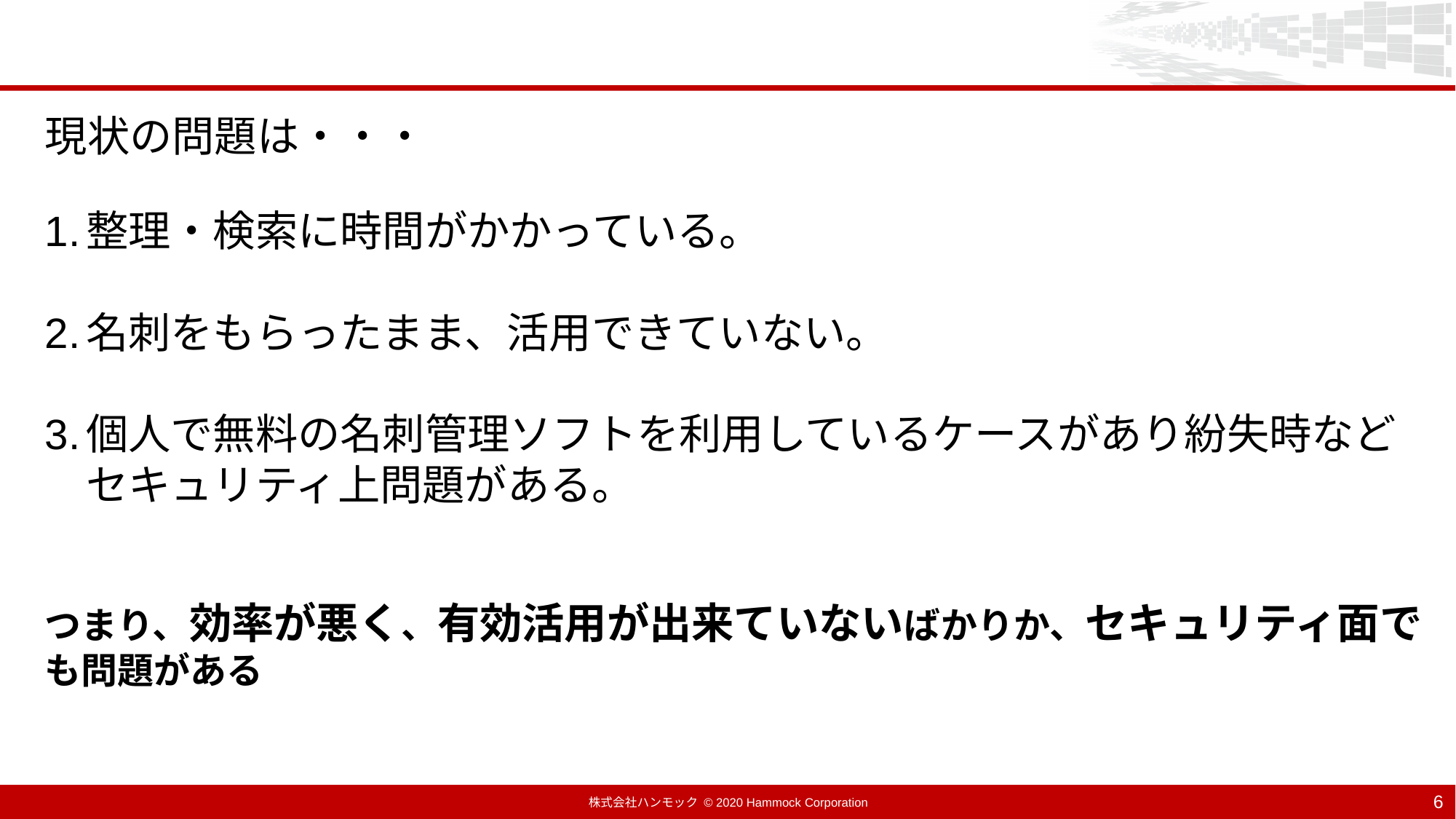

現状の問題は・・・

整理・検索に時間がかかっている。

名刺をもらったまま、活用できていない。

個人で無料の名刺管理ソフトを利用しているケースがあり紛失時などセキュリティ上問題がある。

つまり、効率が悪く、有効活用が出来ていないばかりか、セキュリティ面でも問題がある